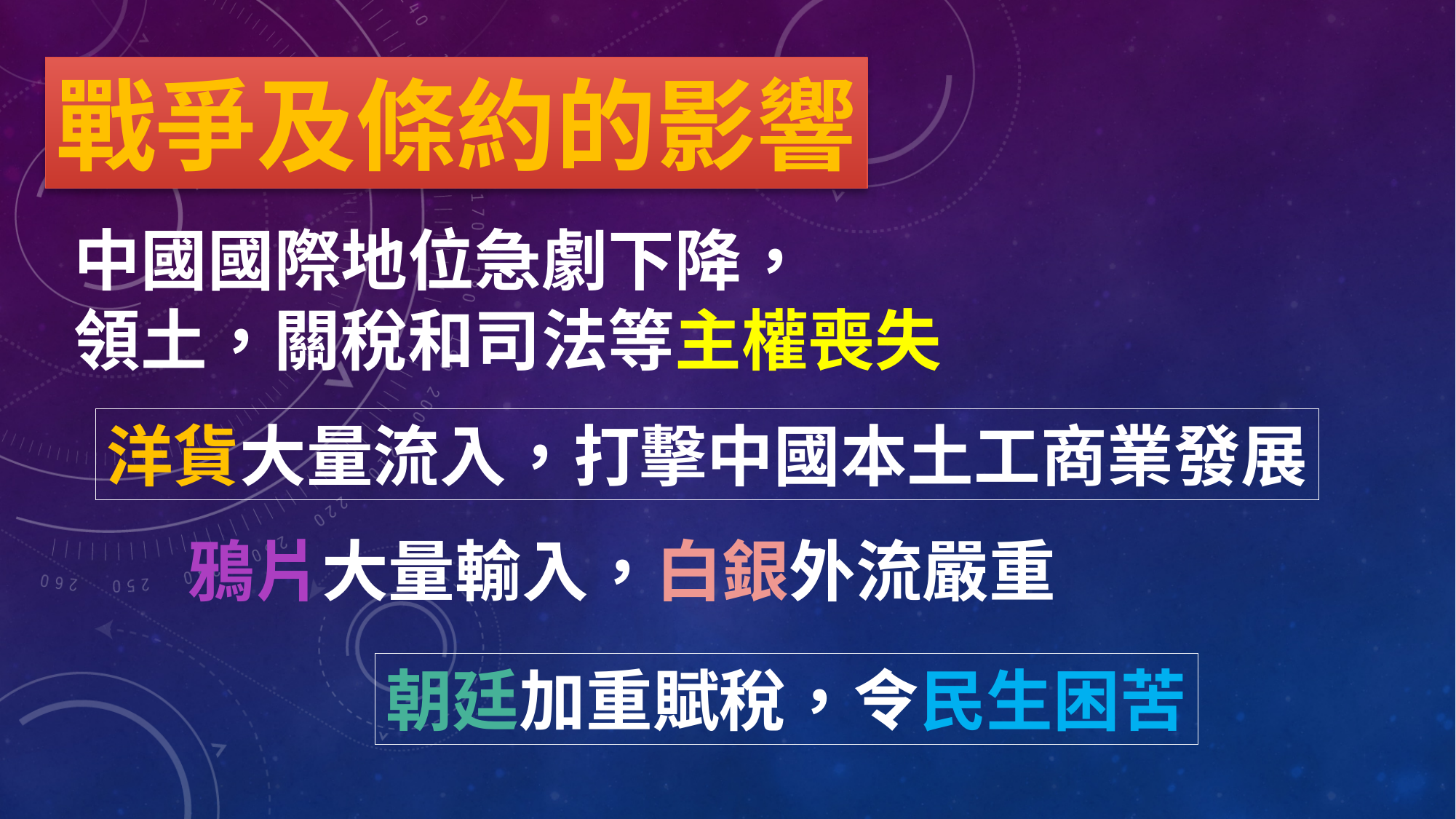

戰爭及條約的影響
中國國際地位急劇下降，
領土，關稅和司法等主權喪失
洋貨大量流入，打擊中國本土工商業發展
鴉片大量輸入，白銀外流嚴重
朝廷加重賦稅，令民生困苦